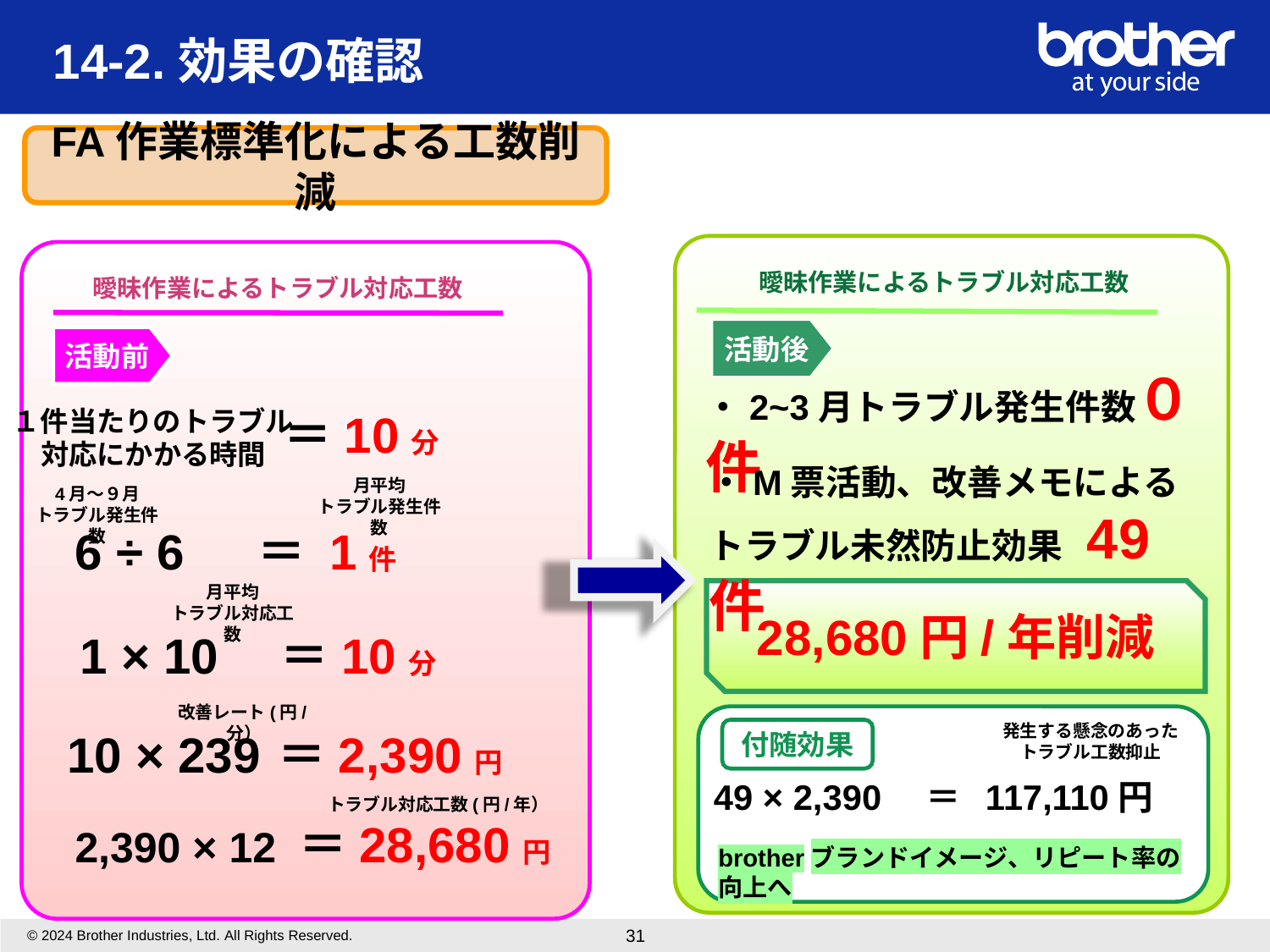

# 14-2.効果の確認
FA作業標準化による工数削減

曖昧作業によるトラブル対応工数
曖昧作業によるトラブル対応工数

活動後
活動前
・2~3月トラブル発生件数０件
１件当たりのトラブル
対応にかかる時間
＝10分
・M票活動、改善メモによる
トラブル未然防止効果  49件
月平均
トラブル発生件数
4月～９月
トラブル発生件数
   6 ÷ 6　 ＝ 1件

月平均
トラブル対応工数
28,680円/年削減
   1 × 10　＝10分
改善レート(円/分）

発生する懸念のあった
トラブル工数抑止
 10 × 239 ＝2,390円
付随効果
49 × 2,390　＝  117,110円
トラブル対応工数(円/年）
 2,390 × 12 ＝28,680円
brotherブランドイメージ、リピート率の向上へ
31